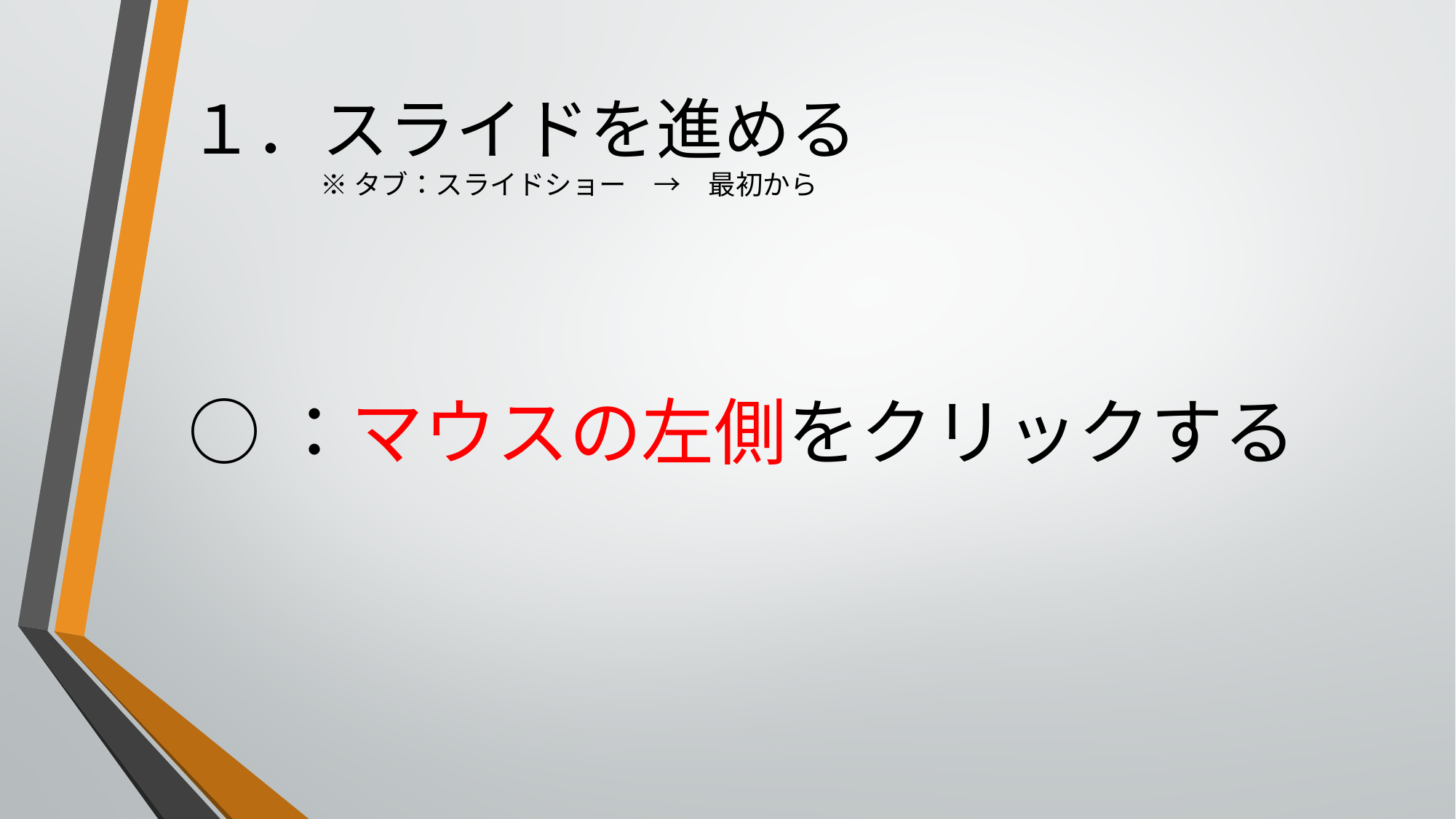

# １．スライドを進める
※タブ：スライドショー　→　最初から
○：マウスの左側をクリックする